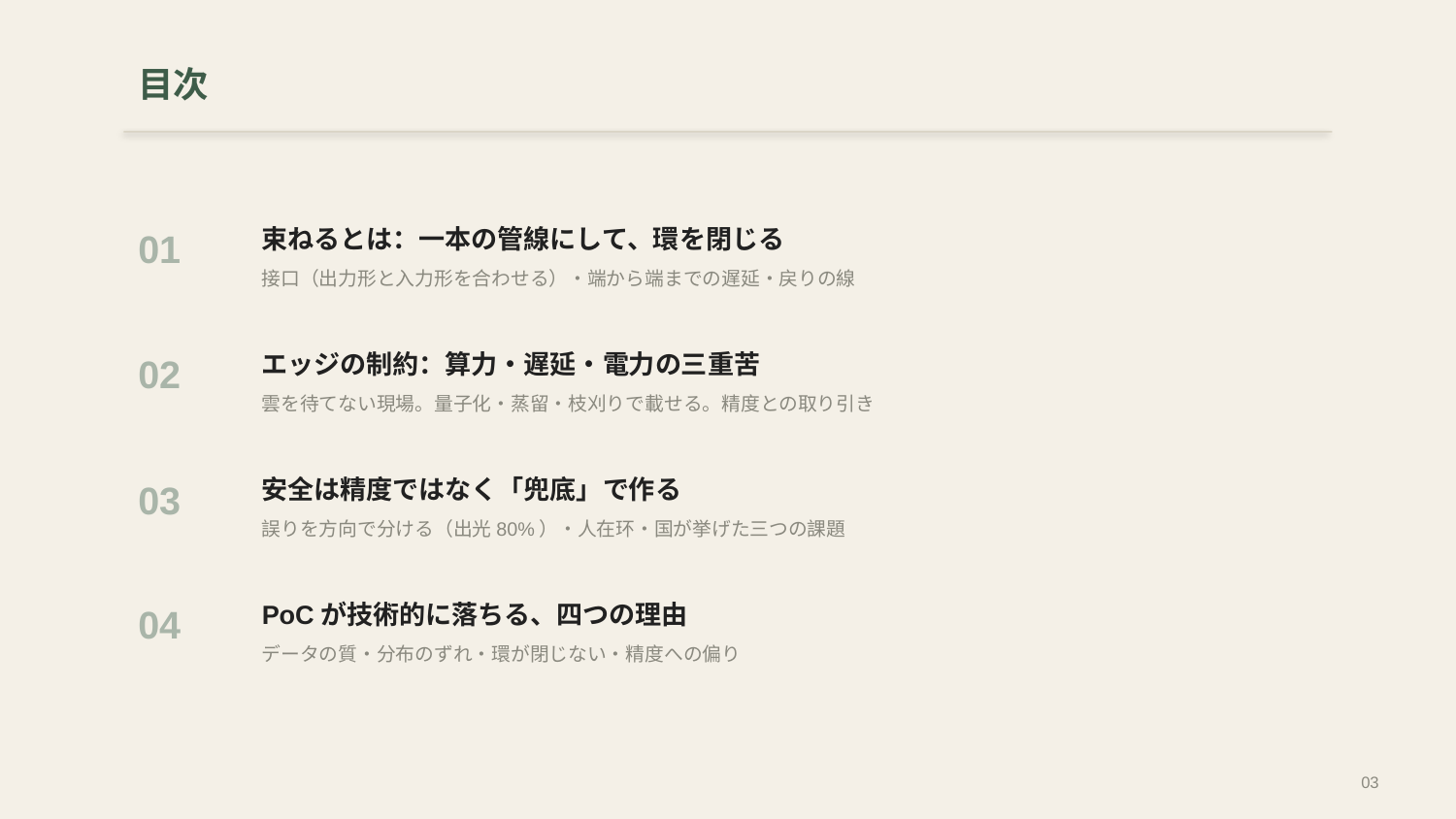

目次

束ねるとは：一本の管線にして、環を閉じる
接口（出力形と入力形を合わせる）・端から端までの遅延・戻りの線
01
エッジの制約：算力・遅延・電力の三重苦
雲を待てない現場。量子化・蒸留・枝刈りで載せる。精度との取り引き
02
安全は精度ではなく「兜底」で作る
誤りを方向で分ける（出光80%）・人在环・国が挙げた三つの課題
03
PoCが技術的に落ちる、四つの理由
データの質・分布のずれ・環が閉じない・精度への偏り
04
03